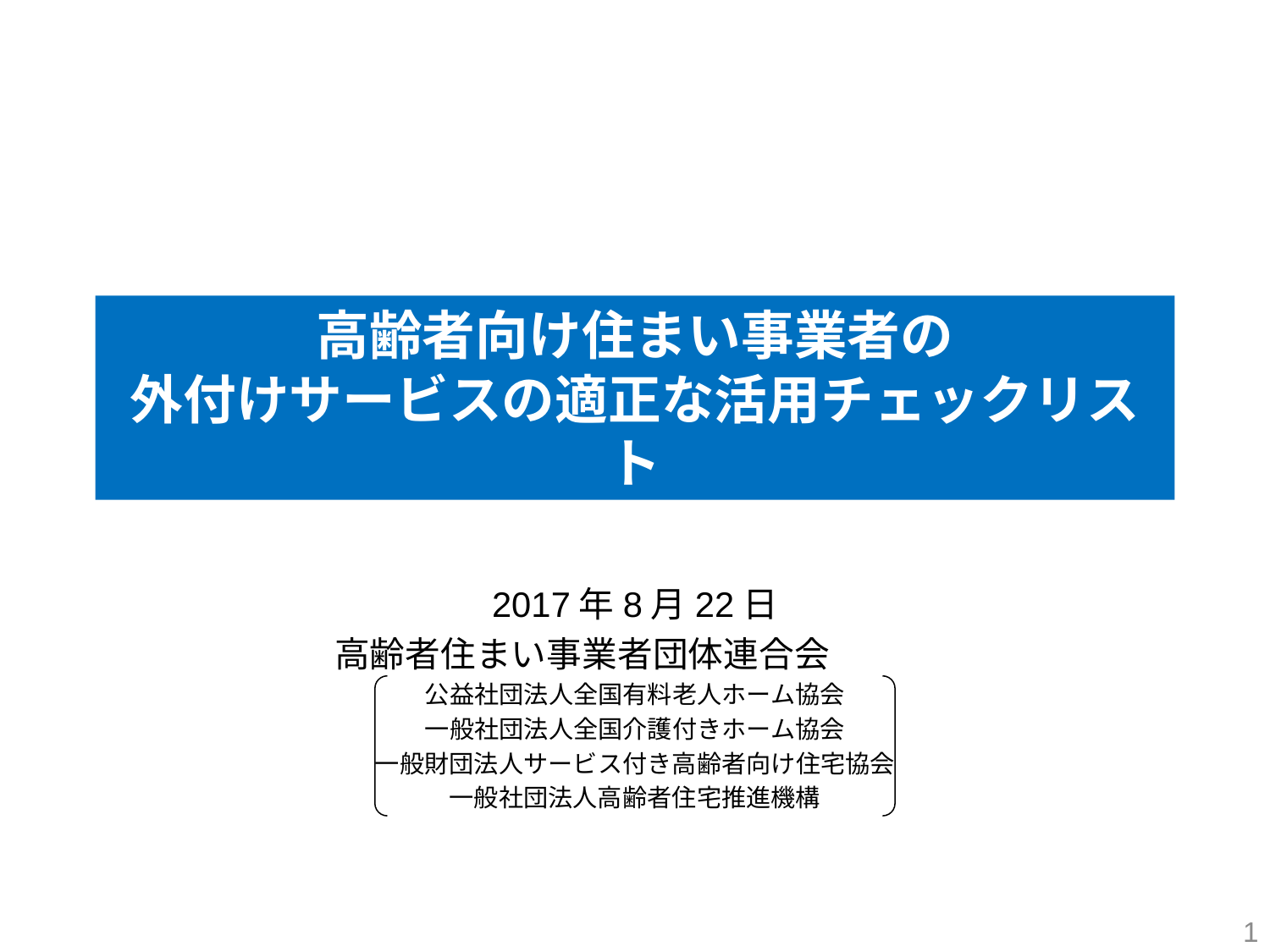

# 高齢者向け住まい事業者の 外付けサービスの適正な活用チェックリスト
2017年8月22日
高齢者住まい事業者団体連合会
公益社団法人全国有料老人ホーム協会
一般社団法人全国介護付きホーム協会
一般財団法人サービス付き高齢者向け住宅協会
一般社団法人高齢者住宅推進機構

1